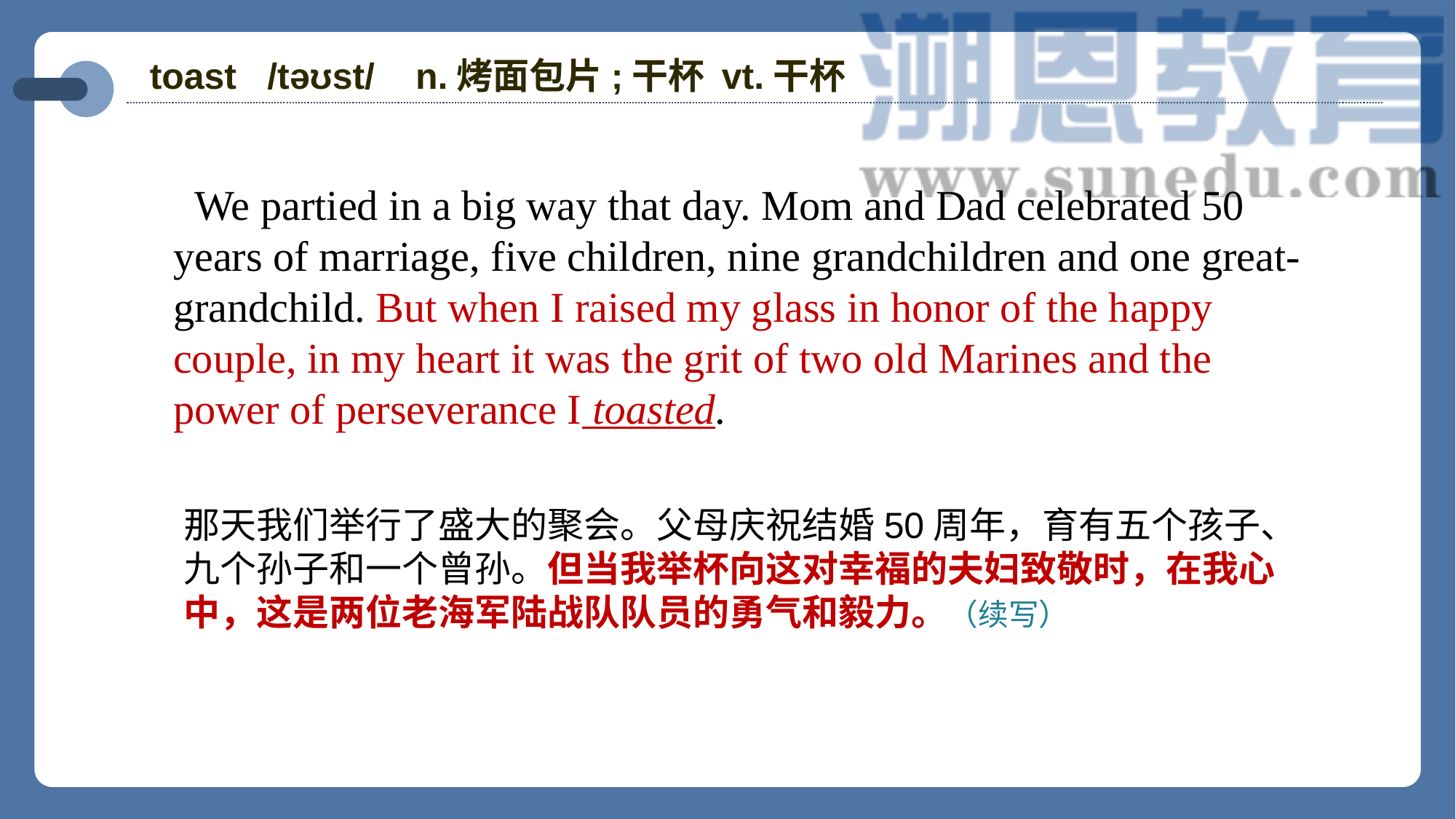

toast   /təʊst/    n.烤面包片;干杯 vt.干杯
We partied in a big way that day. Mom and Dad celebrated 50 years of marriage, five children, nine grandchildren and one great-grandchild. But when I raised my glass in honor of the happy couple, in my heart it was the grit of two old Marines and the power of perseverance I toasted.
那天我们举行了盛大的聚会。父母庆祝结婚50周年，育有五个孩子、九个孙子和一个曾孙。但当我举杯向这对幸福的夫妇致敬时，在我心中，这是两位老海军陆战队队员的勇气和毅力。（续写）